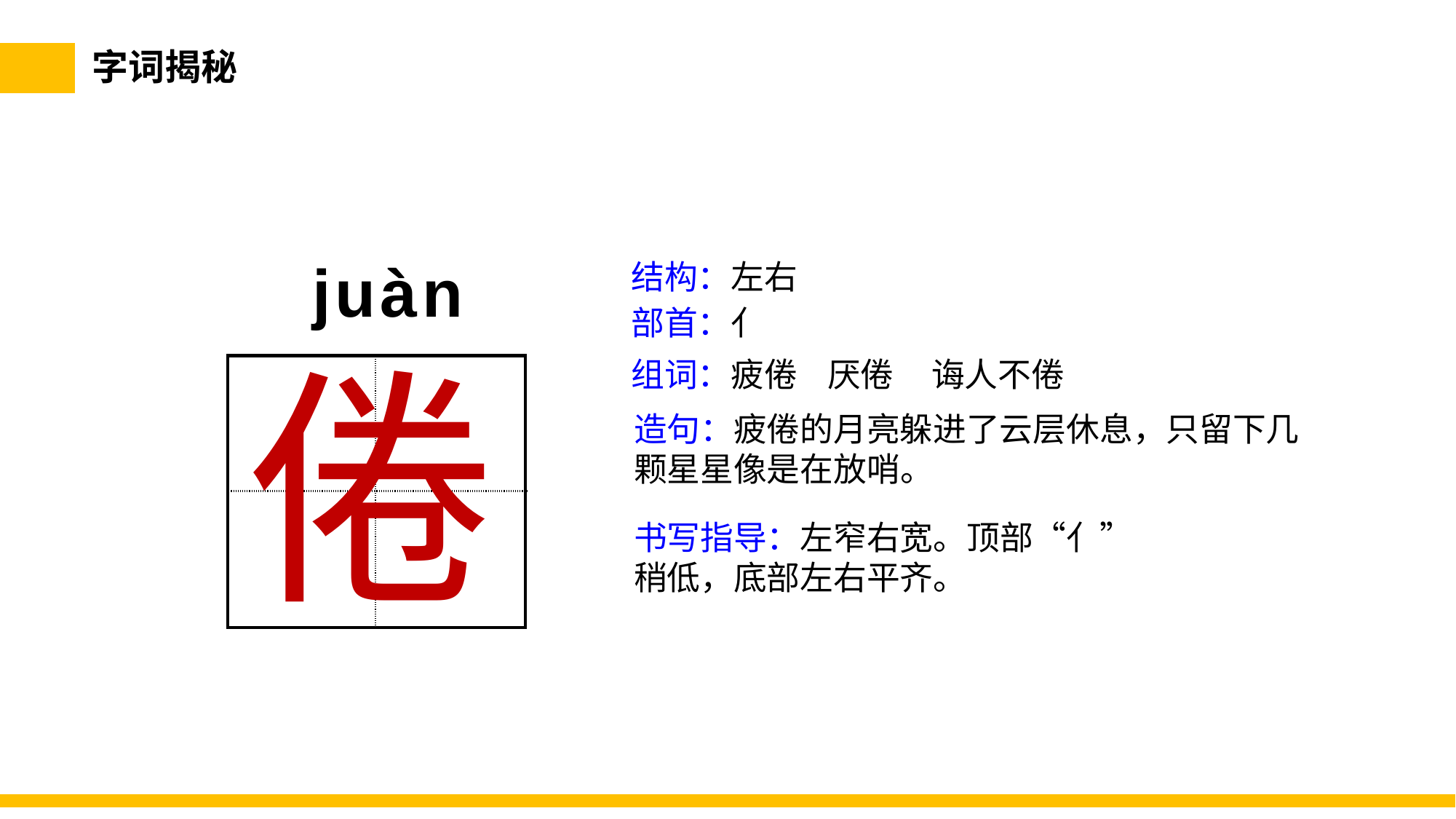

字词揭秘
juàn
结构：左右
部首：亻
倦
组词：疲倦    厌倦     诲人不倦
|  |  |
| --- | --- |
|  |  |
造句：疲倦的月亮躲进了云层休息，只留下几颗星星像是在放哨。

书写指导：左窄右宽。顶部“亻”稍低，底部左右平齐。